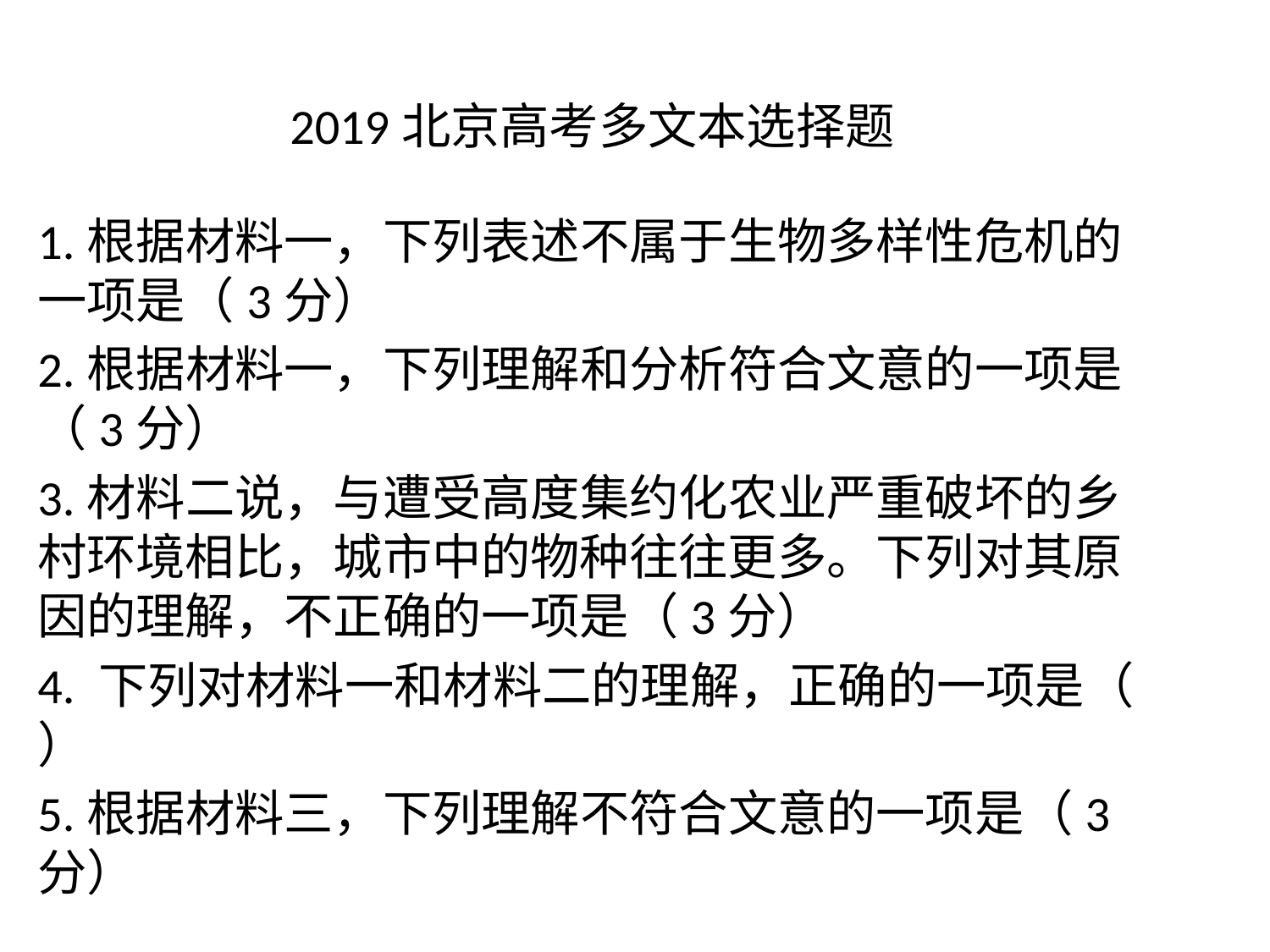

# 2019北京高考多文本选择题
1.根据材料一，下列表述不属于生物多样性危机的一项是（3分）
2.根据材料一，下列理解和分析符合文意的一项是（3分）
3.材料二说，与遭受高度集约化农业严重破坏的乡村环境相比，城市中的物种往往更多。下列对其原因的理解，不正确的一项是（3分）
4. 下列对材料一和材料二的理解，正确的一项是（   ）
5.根据材料三，下列理解不符合文意的一项是（3分）